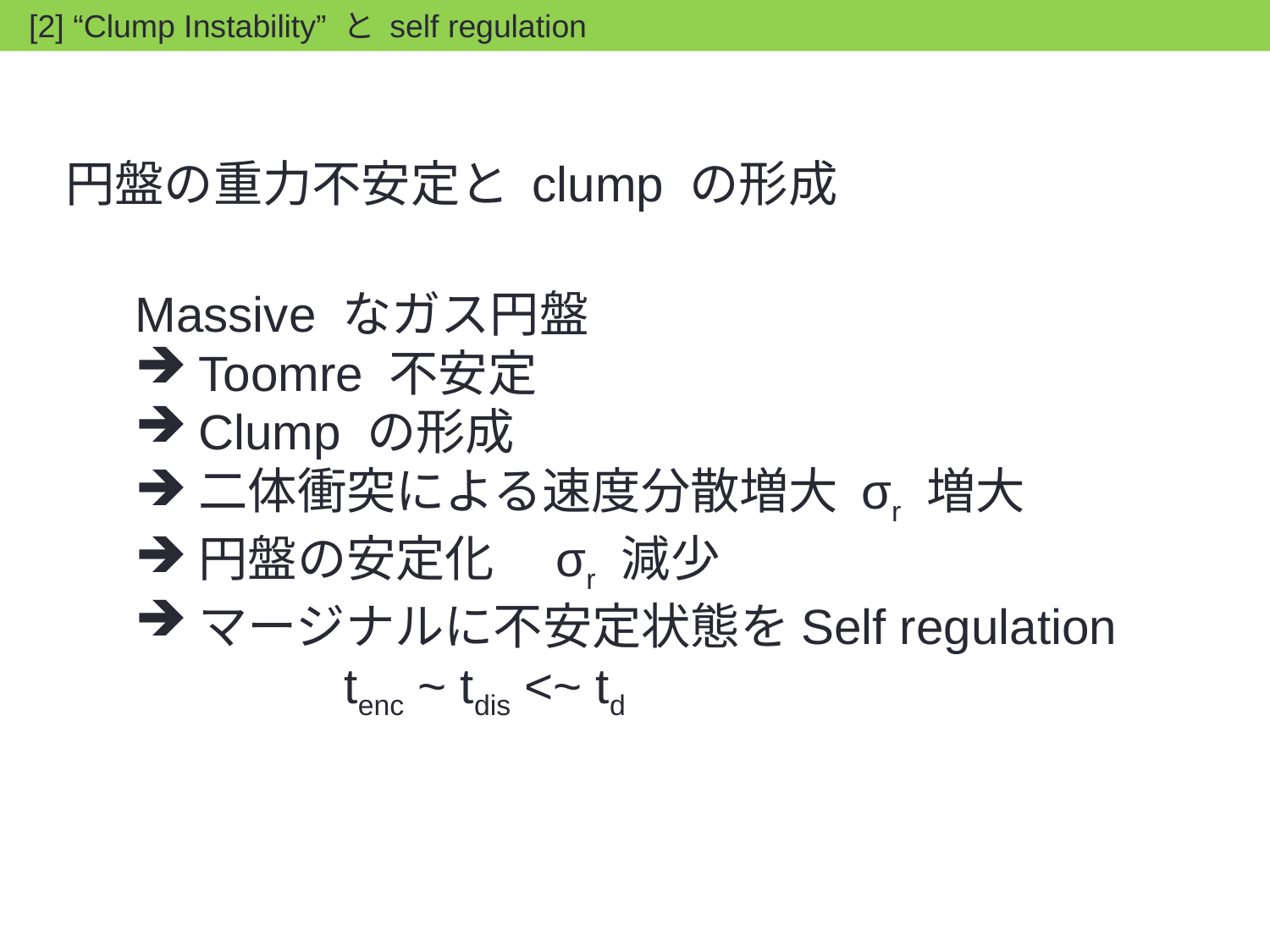

[2] “Clump Instability” と self regulation
円盤の重力不安定と clump の形成
Massive なガス円盤
Toomre 不安定
Clump の形成
二体衝突による速度分散増大 σr 増大
円盤の安定化　σr 減少
マージナルに不安定状態をSelf regulation
　　　　tenc ~ tdis <~ td